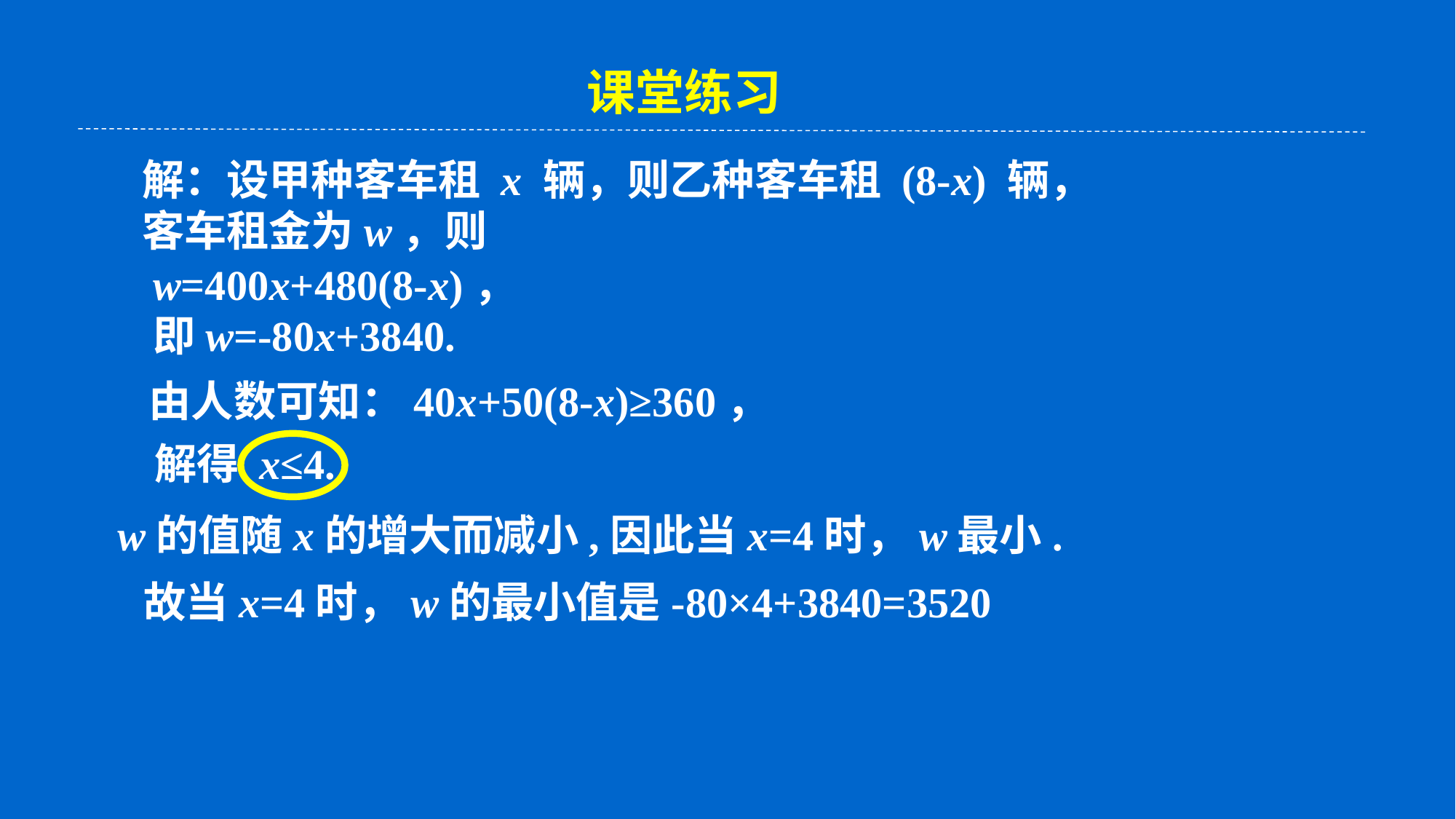

课堂练习
解：设甲种客车租 x 辆，则乙种客车租 (8-x) 辆，
客车租金为w，则
w=400x+480(8-x)，
即w=-80x+3840.
由人数可知：40x+50(8-x)≥360，
解得 x≤4.

w的值随x的增大而减小,因此当x=4时，w最小.
故当x=4时，w的最小值是-80×4+3840=3520